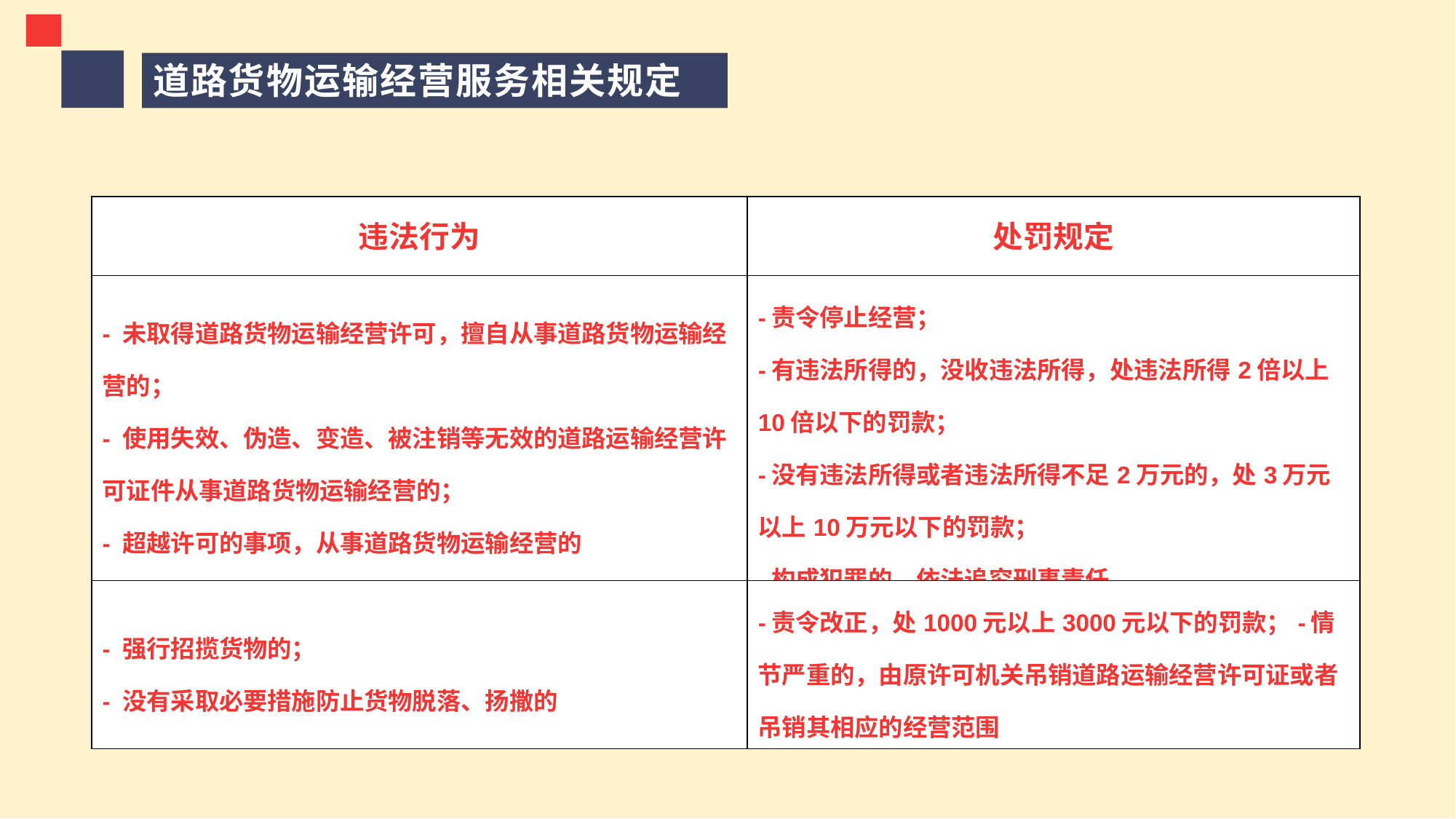

道路货物运输经营服务相关规定

| 违法行为 | 处罚规定 |
| --- | --- |
| - 未取得道路货物运输经营许可，擅自从事道路货物运输经营的； - 使用失效、伪造、变造、被注销等无效的道路运输经营许可证件从事道路货物运输经营的； - 超越许可的事项，从事道路货物运输经营的 | -责令停止经营； -有违法所得的，没收违法所得，处违法所得2倍以上10倍以下的罚款； -没有违法所得或者违法所得不足2万元的，处3万元以上10万元以下的罚款； -构成犯罪的，依法追究刑事责任 |
| - 强行招揽货物的； - 没有采取必要措施防止货物脱落、扬撒的 | -责令改正，处1000元以上3000元以下的罚款；-情节严重的，由原许可机关吊销道路运输经营许可证或者吊销其相应的经营范围 |